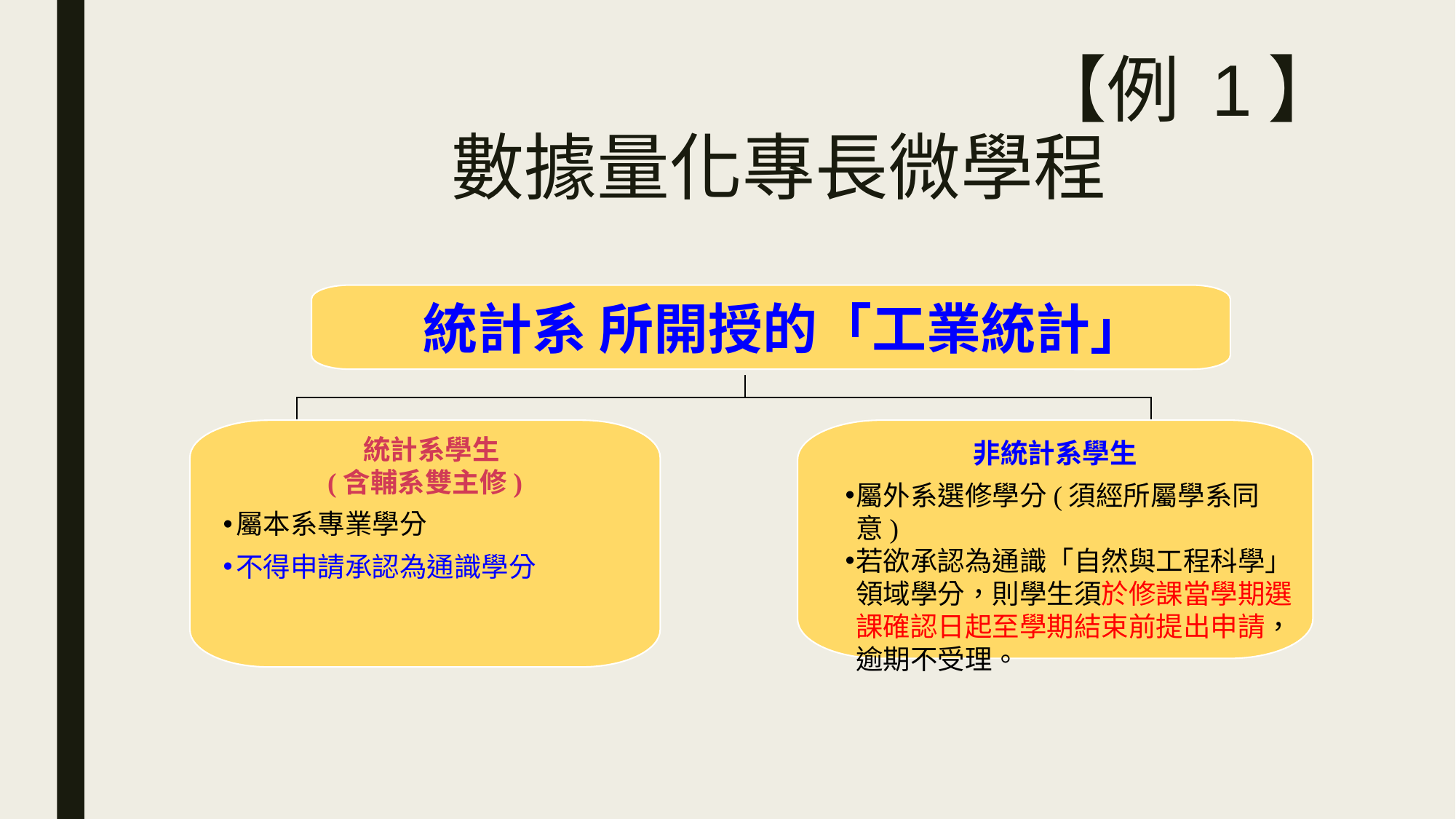

# 【例 1】 數據量化專長微學程
 統計系 所開授的「工業統計」

非統計系學生
屬外系選修學分(須經所屬學系同意)
若欲承認為通識「自然與工程科學」領域學分，則學生須於修課當學期選課確認日起至學期結束前提出申請，逾期不受理。

 統計系學生
(含輔系雙主修)
屬本系專業學分
不得申請承認為通識學分